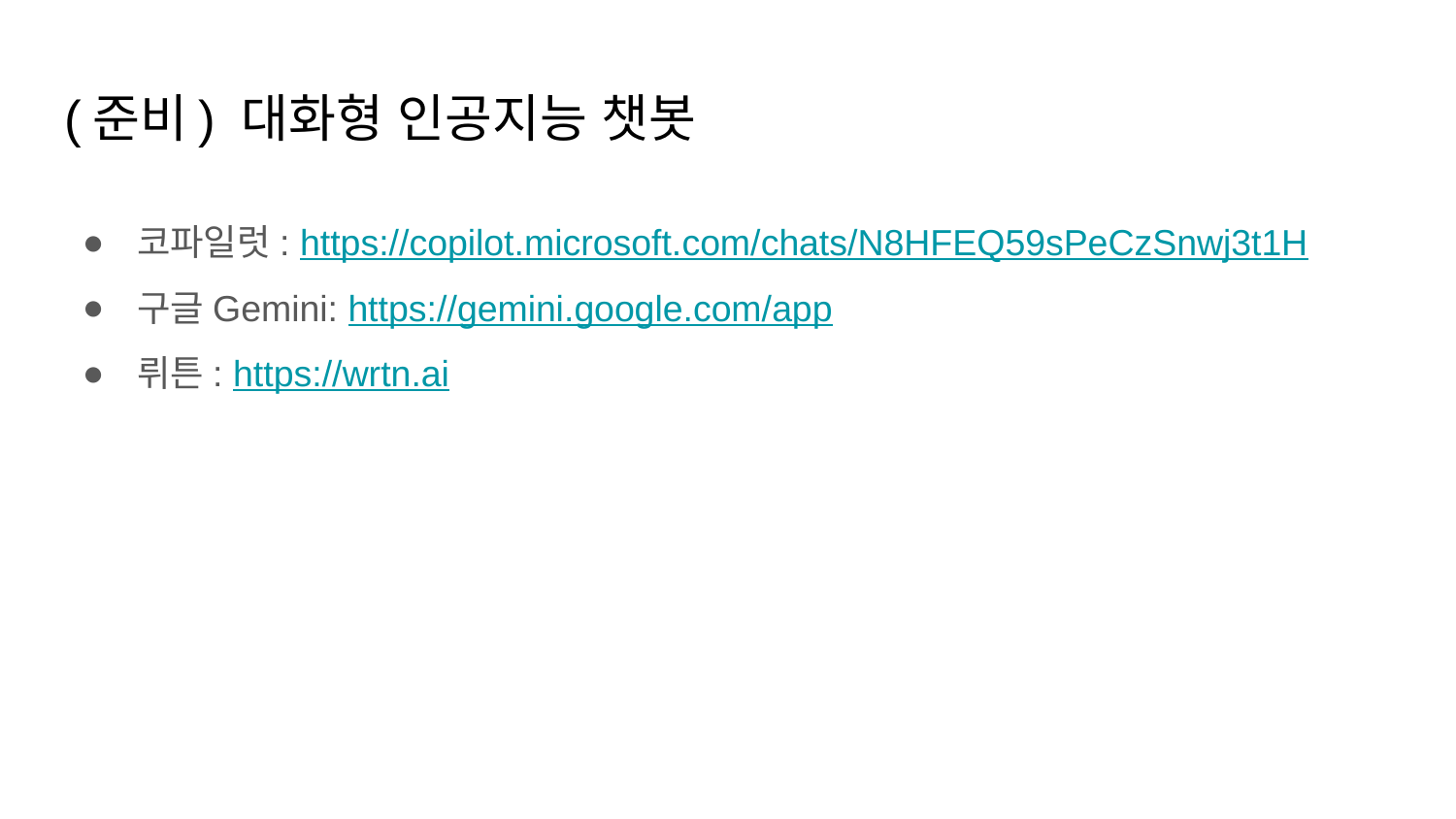

# (준비) 대화형 인공지능 챗봇
코파일럿‌‌: https://copilot.microsoft.com/chats/N8HFEQ59sPeCzSnwj3t1H
구글Gemini: https://gemini.google.com/app
뤼튼‌‌: https://wrtn.ai